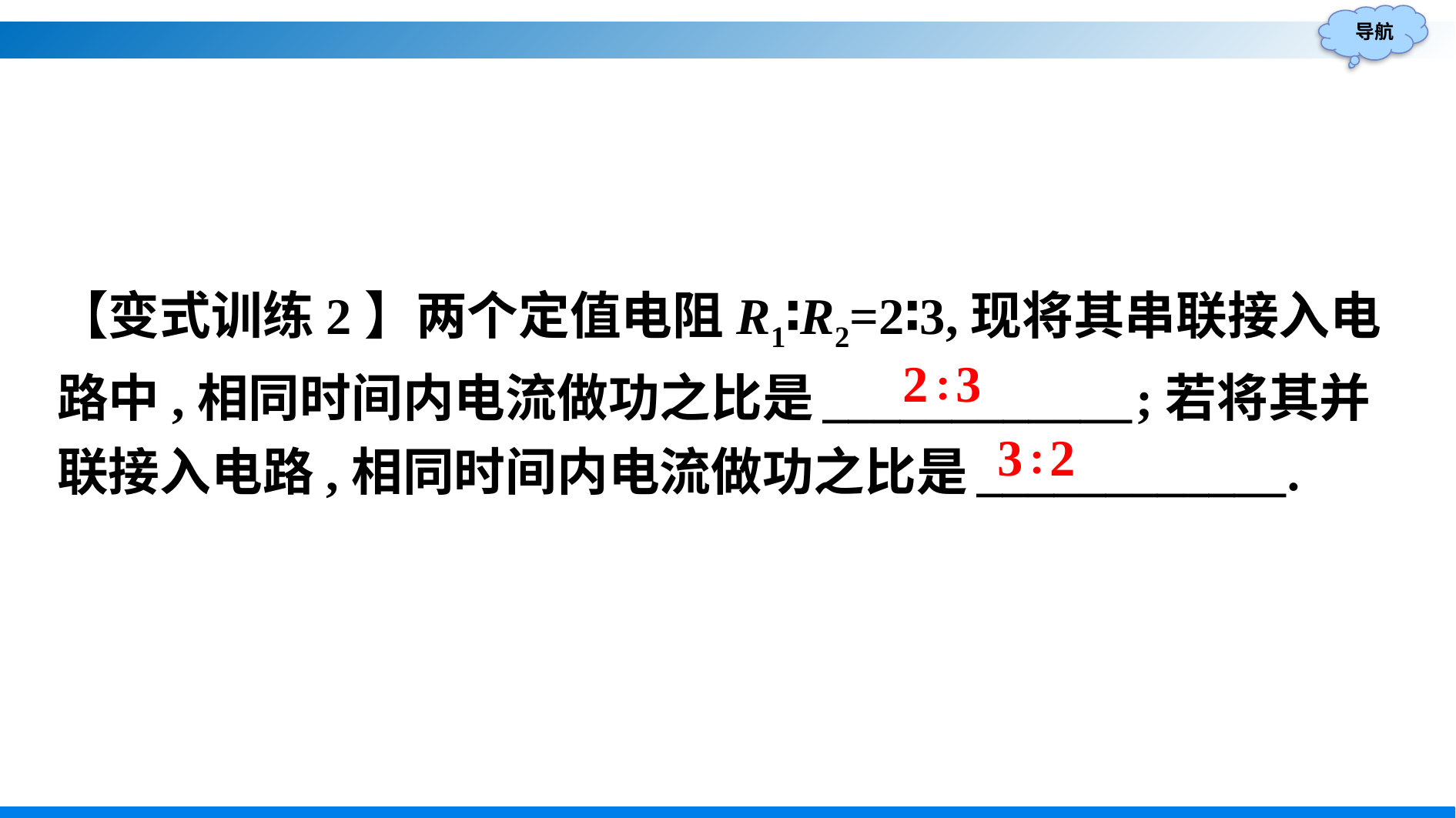

【变式训练2】两个定值电阻R1∶R2=2∶3,现将其串联接入电路中,相同时间内电流做功之比是____________;若将其并联接入电路,相同时间内电流做功之比是____________.
2∶3
3∶2